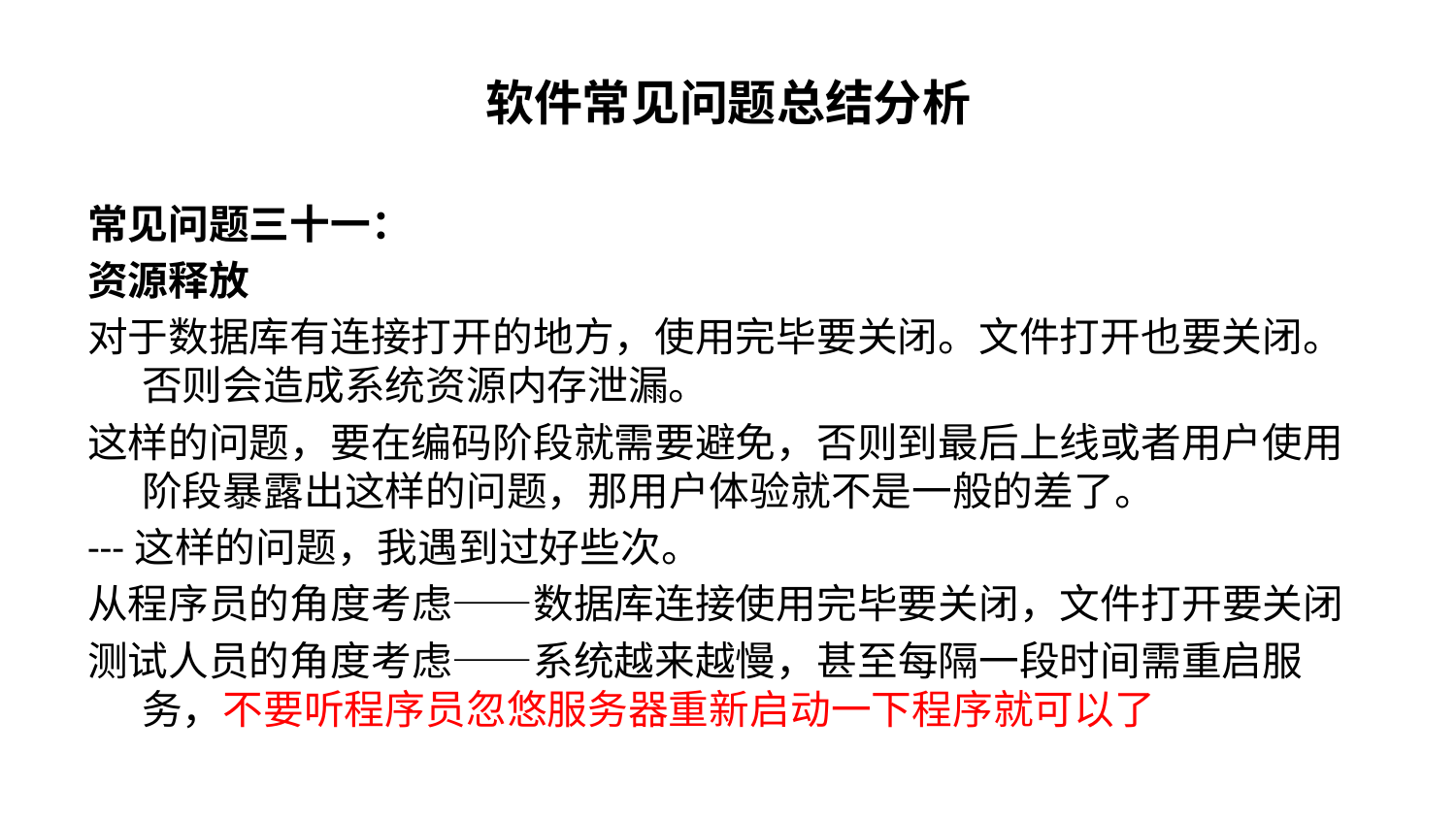

# 软件常见问题总结分析
常见问题三十一：
资源释放
对于数据库有连接打开的地方，使用完毕要关闭。文件打开也要关闭。否则会造成系统资源内存泄漏。
这样的问题，要在编码阶段就需要避免，否则到最后上线或者用户使用阶段暴露出这样的问题，那用户体验就不是一般的差了。
---这样的问题，我遇到过好些次。
从程序员的角度考虑——数据库连接使用完毕要关闭，文件打开要关闭
测试人员的角度考虑——系统越来越慢，甚至每隔一段时间需重启服务，不要听程序员忽悠服务器重新启动一下程序就可以了